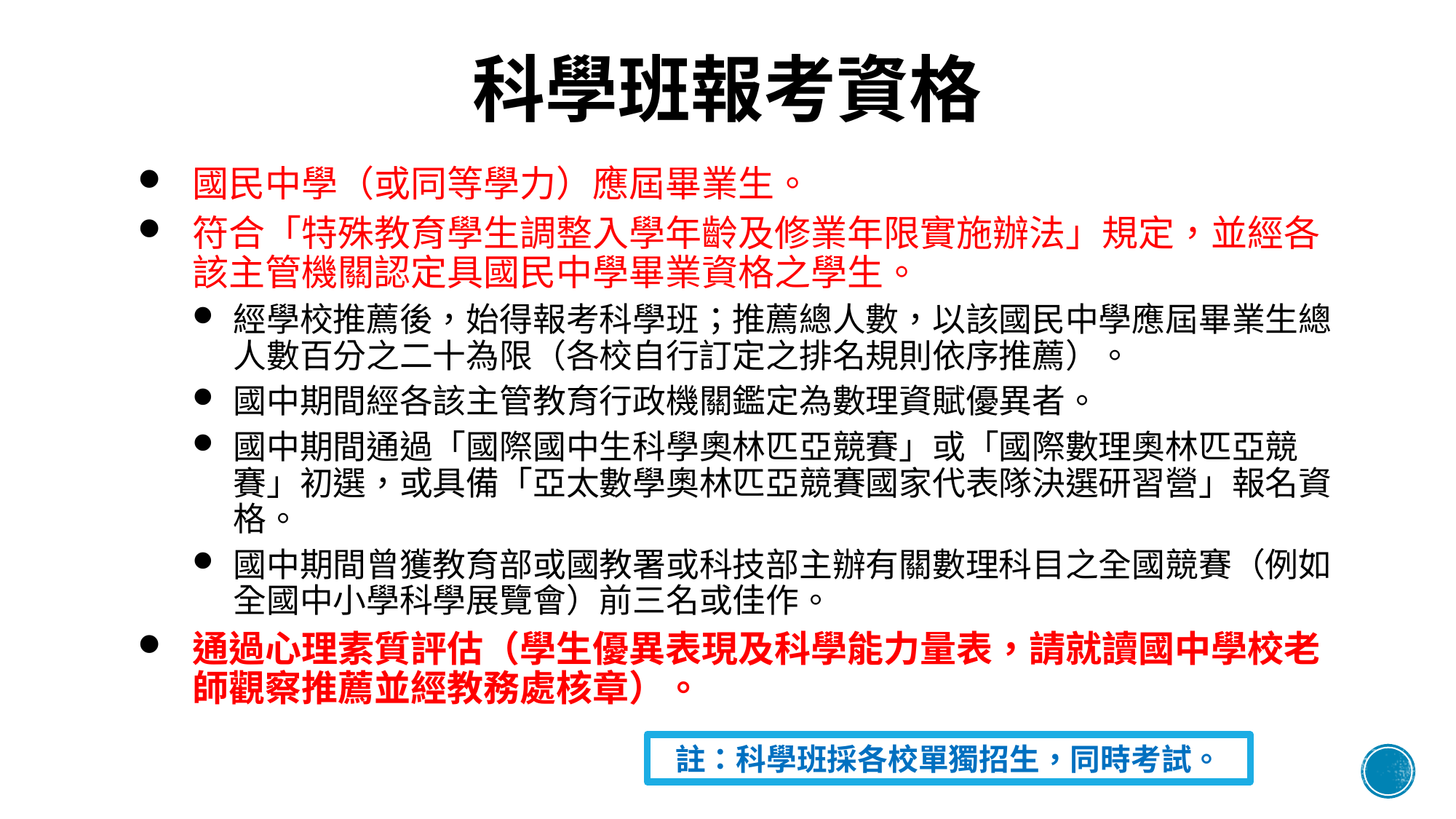

# 科學班報考資格
國民中學（或同等學力）應屆畢業生。
符合「特殊教育學生調整入學年齡及修業年限實施辦法」規定，並經各該主管機關認定具國民中學畢業資格之學生。
經學校推薦後，始得報考科學班；推薦總人數，以該國民中學應屆畢業生總人數百分之二十為限（各校自行訂定之排名規則依序推薦）。
國中期間經各該主管教育行政機關鑑定為數理資賦優異者。
國中期間通過「國際國中生科學奧林匹亞競賽」或「國際數理奧林匹亞競賽」初選，或具備「亞太數學奧林匹亞競賽國家代表隊決選研習營」報名資格。
國中期間曾獲教育部或國教署或科技部主辦有關數理科目之全國競賽（例如全國中小學科學展覽會）前三名或佳作。
通過心理素質評估（學生優異表現及科學能力量表，請就讀國中學校老師觀察推薦並經教務處核章）。
註：科學班採各校單獨招生，同時考試。